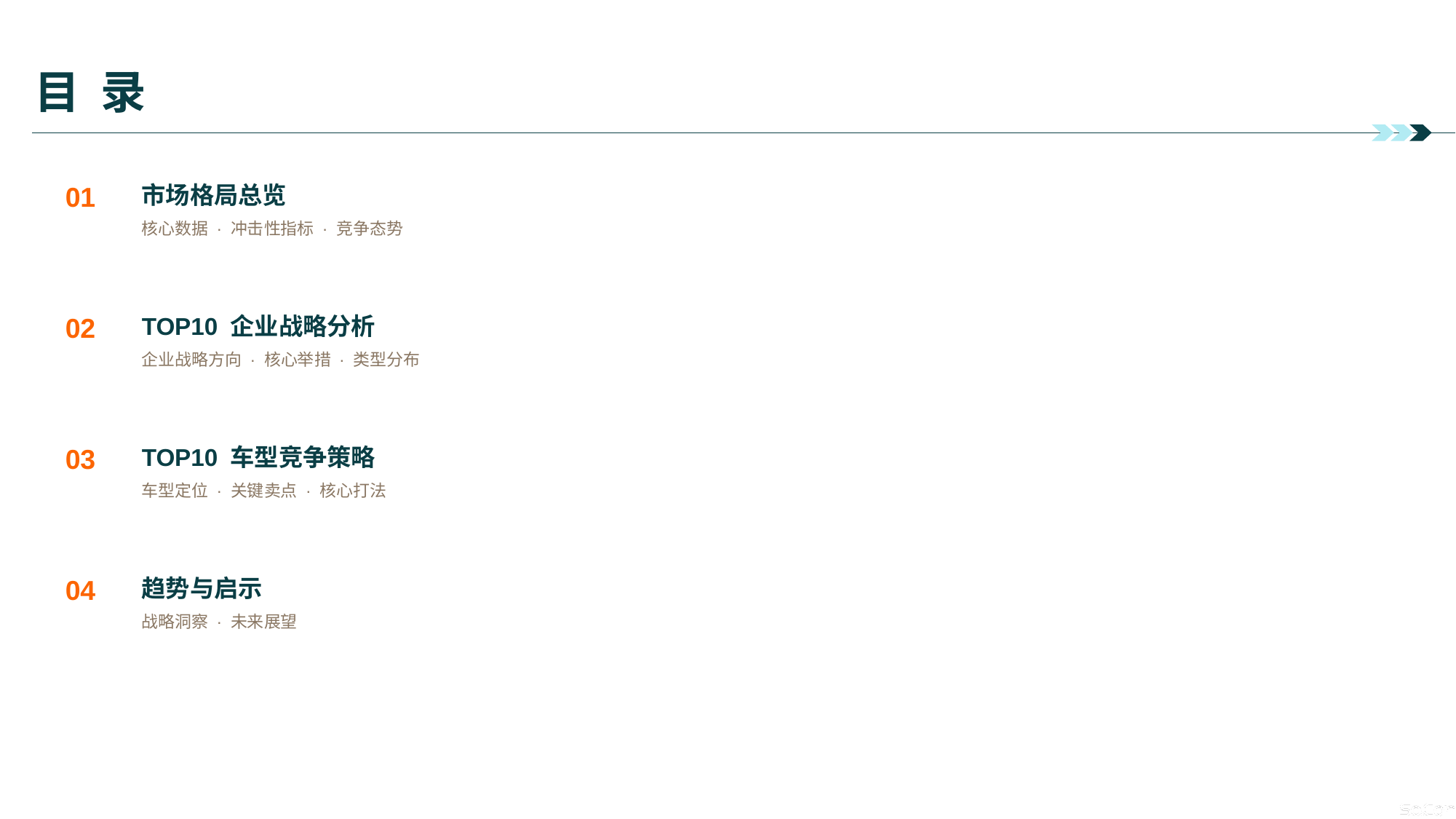

# 目  录
01
市场格局总览
核心数据 · 冲击性指标 · 竞争态势
02
TOP10 企业战略分析
企业战略方向 · 核心举措 · 类型分布
03
TOP10 车型竞争策略
车型定位 · 关键卖点 · 核心打法
04
趋势与启示
战略洞察 · 未来展望